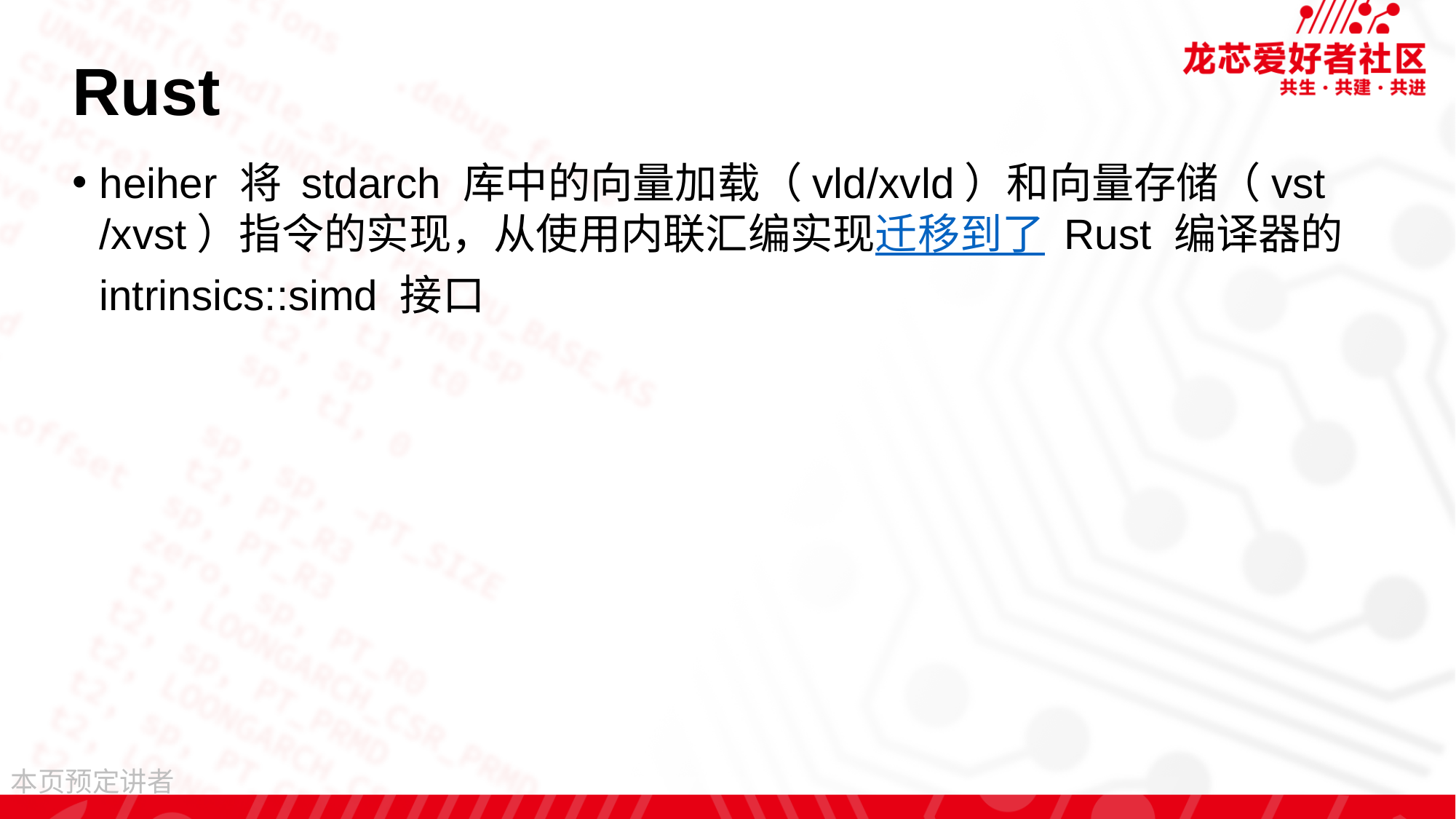

# Rust
heiher 将 stdarch 库中的向量加载（vld​/xvld​）和向量存储（vst​/xvst​）指令的实现，从使用内联汇编实现迁移到了 Rust 编译器的 intrinsics::simd​ 接口